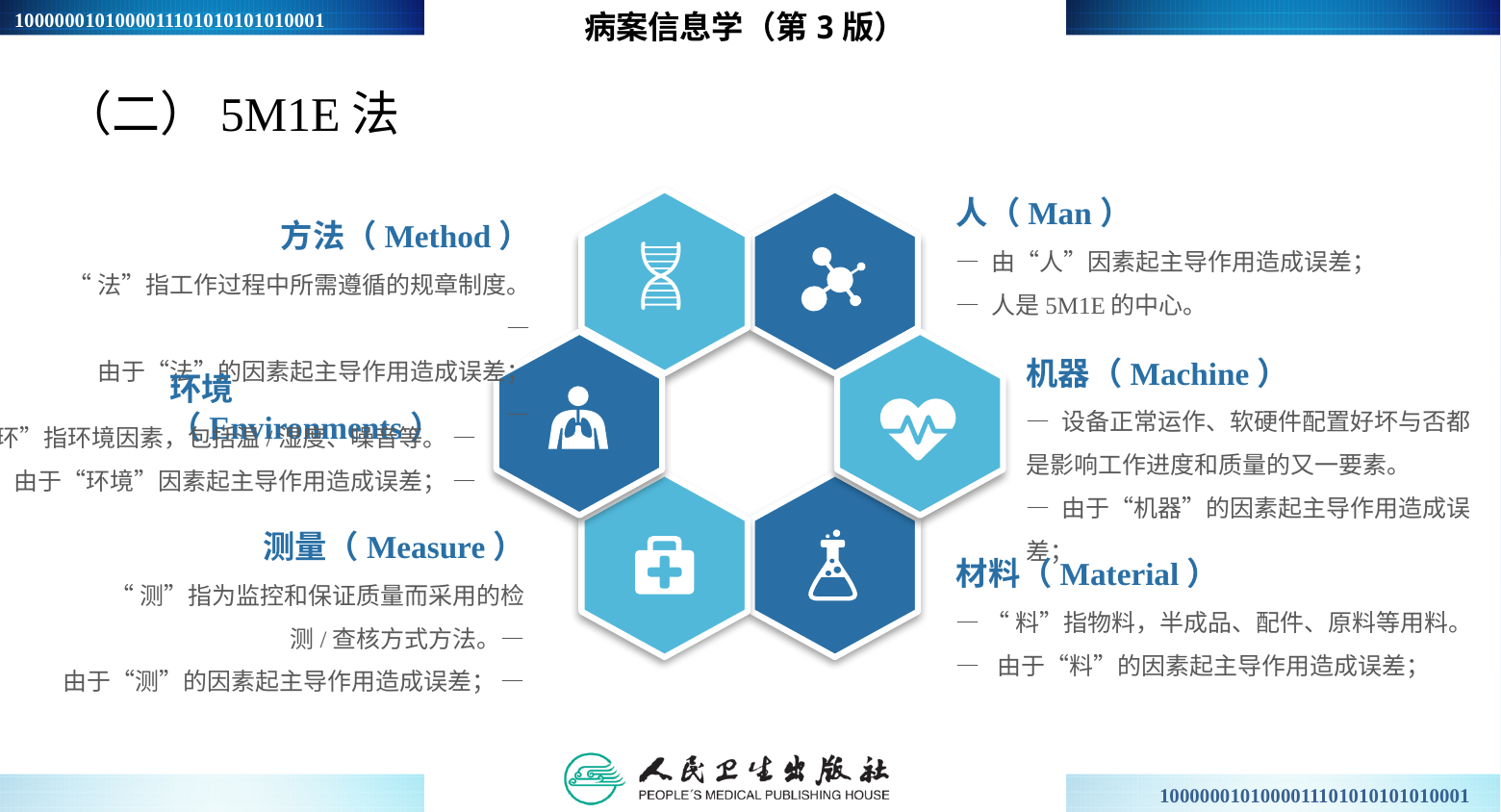

病案信息学（第3版）
（二）5M1E法
人（Man）

方法（Method）
— 由“人”因素起主导作用造成误差；
— 人是5M1E的中心。

“法”指工作过程中所需遵循的规章制度。 —
 由于“法”的因素起主导作用造成误差； —

机器（Machine）
环境（Environments）
— 设备正常运作、软硬件配置好坏与否都是影响工作进度和质量的又一要素。
— 由于“机器”的因素起主导作用造成误差；

“环”指环境因素，包括温/湿度、噪音等。 —
 由于“环境”因素起主导作用造成误差； —

测量（Measure）

材料（Material）
“测”指为监控和保证质量而采用的检测/查核方式方法。—
由于“测”的因素起主导作用造成误差； —
— “料”指物料，半成品、配件、原料等用料。
—  由于“料”的因素起主导作用造成误差；